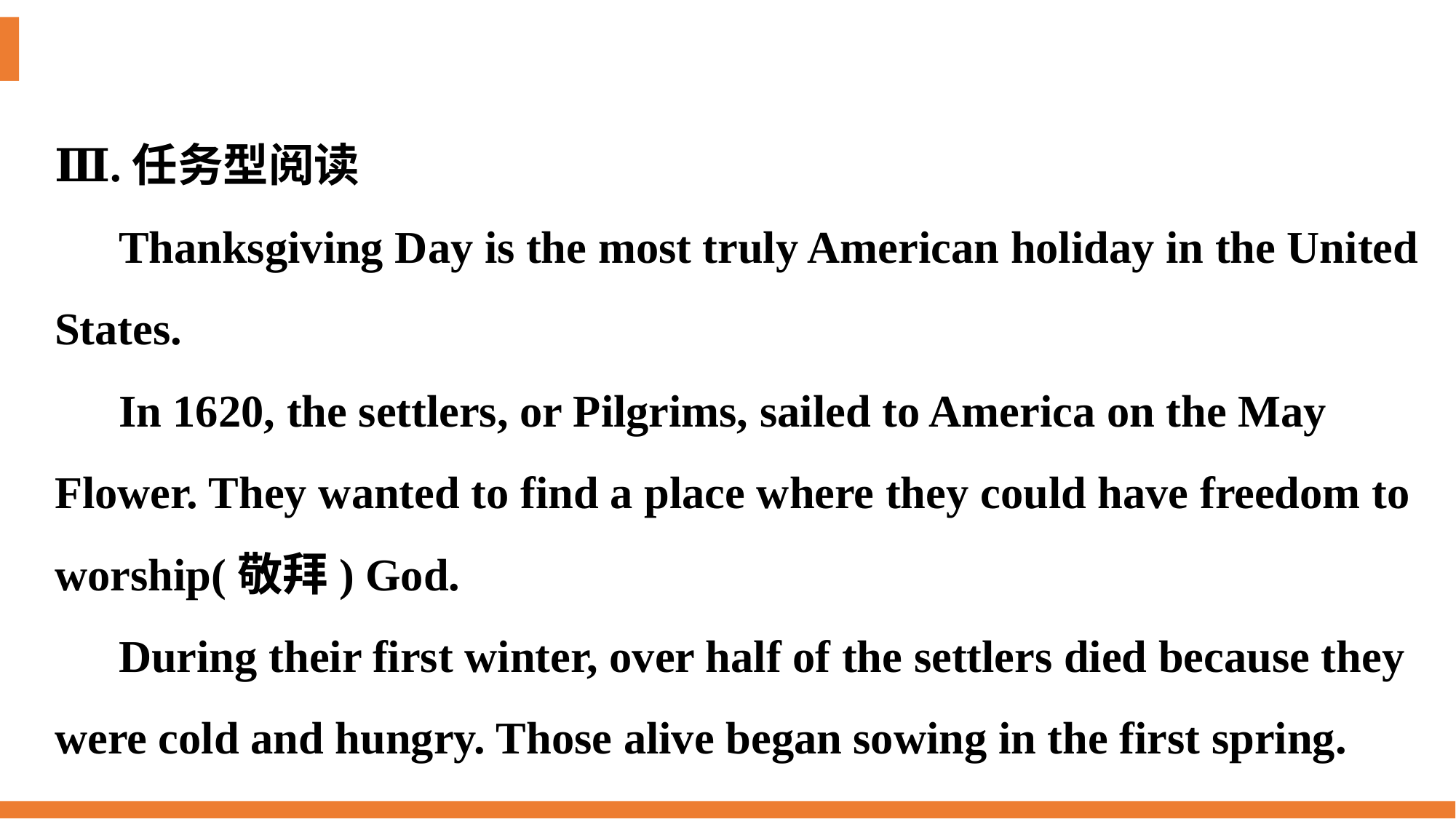

Ⅲ.任务型阅读
Thanksgiving Day is the most truly American holiday in the United States.
In 1620, the settlers, or Pilgrims, sailed to America on the May Flower. They wanted to find a place where they could have freedom to worship(敬拜) God.
During their first winter, over half of the settlers died because they were cold and hungry. Those alive began sowing in the first spring.